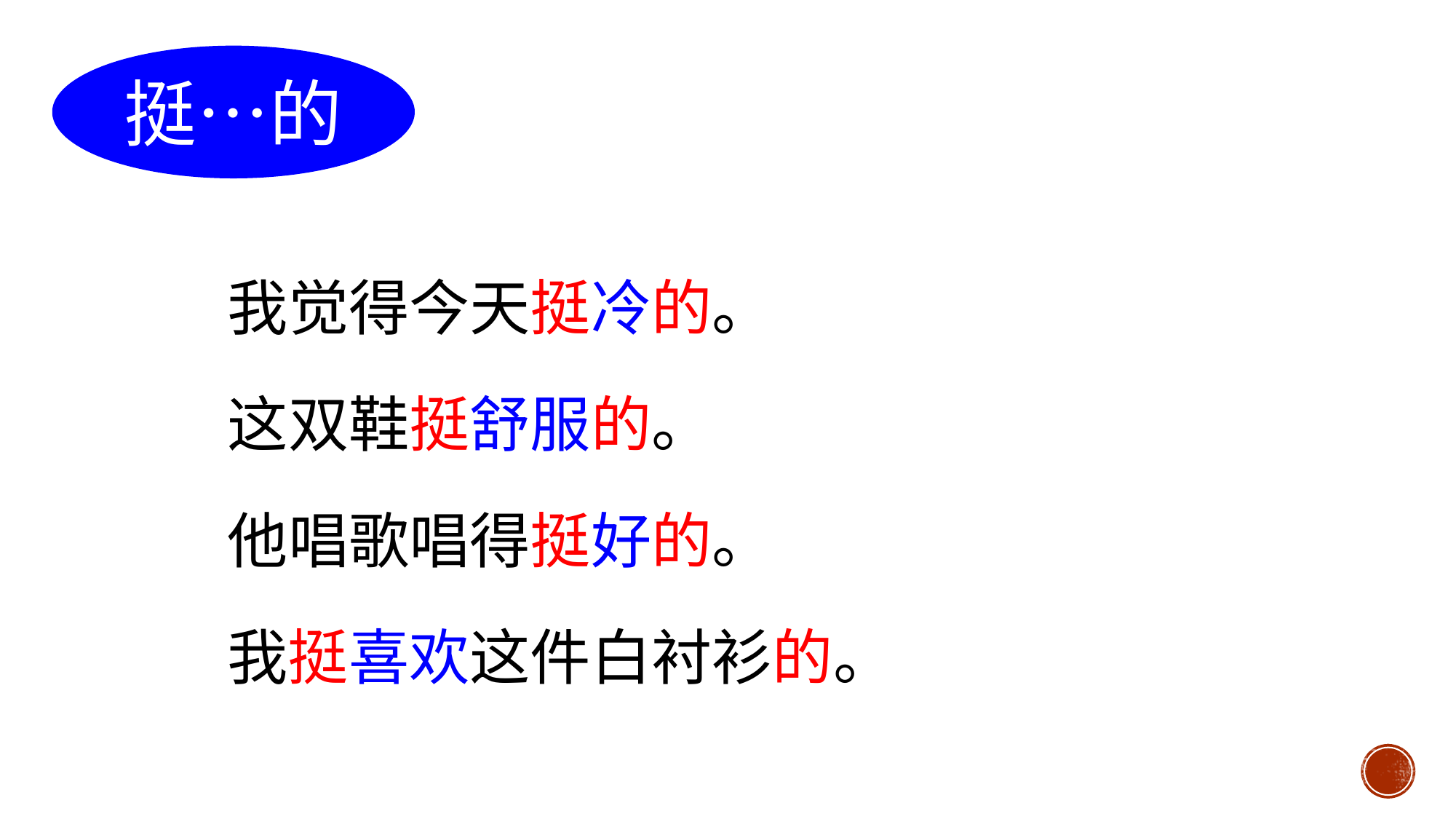

挺…的
我觉得今天挺冷的。
这双鞋挺舒服的。
他唱歌唱得挺好的。
我挺喜欢这件白衬衫的。